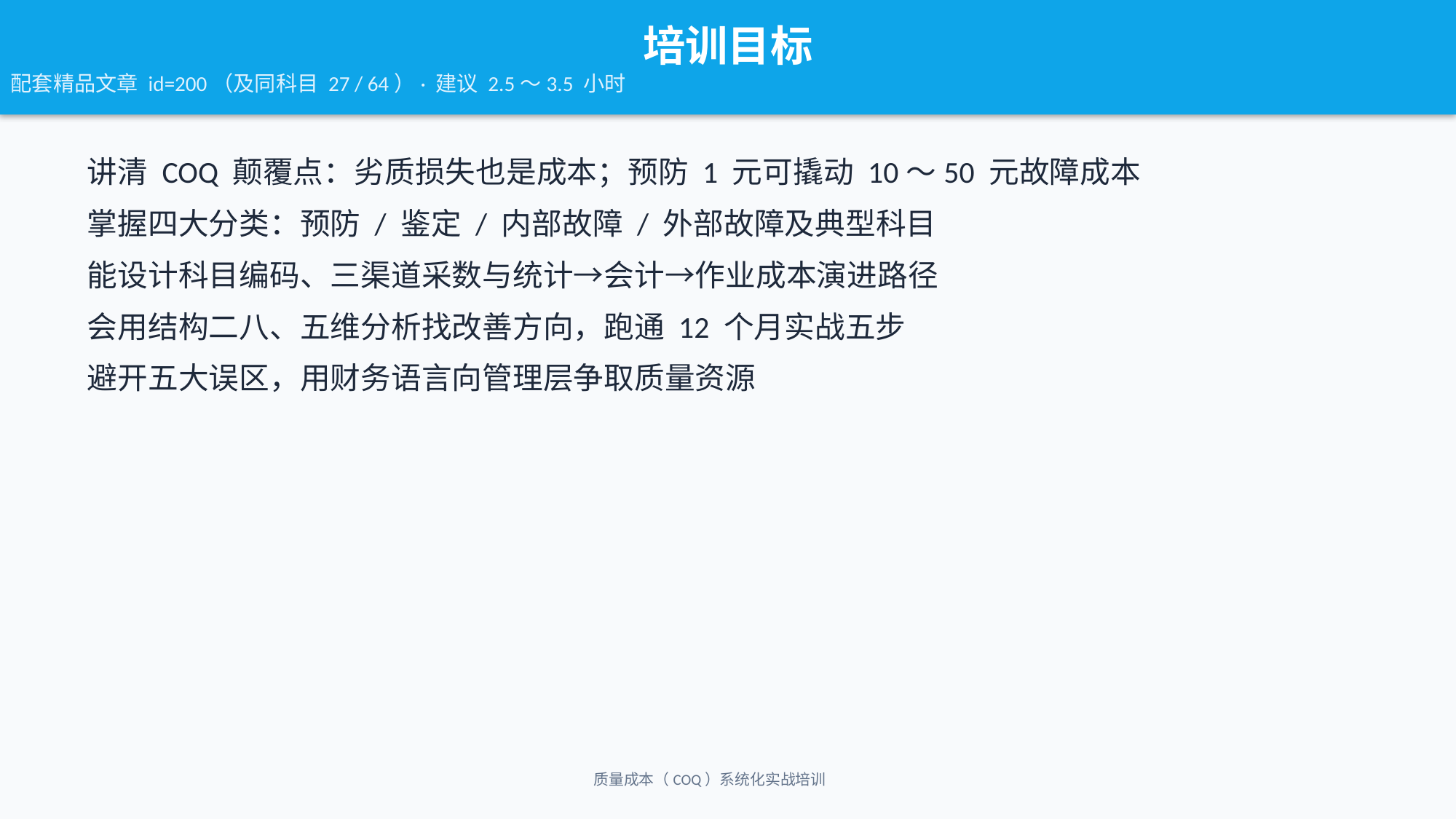

培训目标
配套精品文章 id=200（及同科目 27 / 64）· 建议 2.5～3.5 小时
讲清 COQ 颠覆点：劣质损失也是成本；预防 1 元可撬动 10～50 元故障成本
掌握四大分类：预防 / 鉴定 / 内部故障 / 外部故障及典型科目
能设计科目编码、三渠道采数与统计→会计→作业成本演进路径
会用结构二八、五维分析找改善方向，跑通 12 个月实战五步
避开五大误区，用财务语言向管理层争取质量资源
质量成本（COQ）系统化实战培训